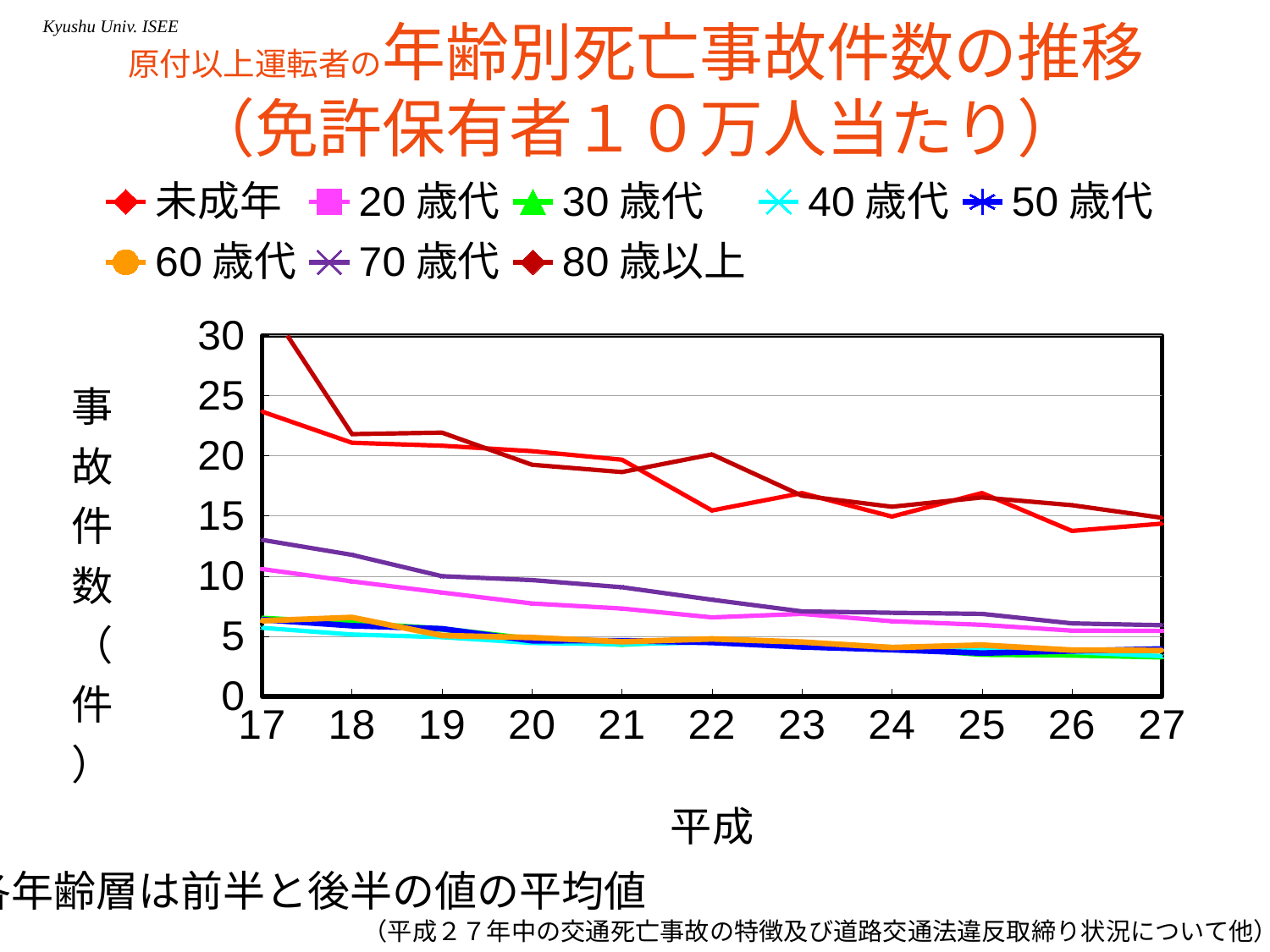

# 原付以上運転者の年齢別死亡事故件数の推移 （免許保有者１０万人当たり）

### Chart

| Category | 未成年 | 20歳代 | 30歳代 | 40歳代 | 50歳代 | 60歳代 | 70歳代 | 80歳以上 |
|---|---|---|---|---|---|---|---|---|
| 17.0 | 23.68102370087605 | 10.58507358895987 | 6.484519798251471 | 5.701165504228449 | 6.380578746658275 | 6.283380426049744 | 13.01446129494174 | 33.21419178437735 |
| 18.0 | 21.08950475560854 | 9.55848239854667 | 6.086178176716341 | 5.145091555932273 | 5.874429428887931 | 6.566093966687792 | 11.76752660128047 | 21.8047694258829 |
| 19.0 | 20.84258908835612 | 8.635269177844803 | 5.594012851182188 | 4.924338154300997 | 5.622665940484975 | 5.05928150411119 | 9.98965217969466 | 21.9299316299503 |
| 20.0 | 20.38925714575781 | 7.722920055619696 | 4.756305425927252 | 4.437412347384699 | 4.623708327084333 | 4.895249658030401 | 9.67120981532652 | 19.25904560998001 |
| 21.0 | 19.68024041807213 | 7.301017532778664 | 4.338416383340434 | 4.332654902525324 | 4.630707057670786 | 4.54165303184217 | 9.07416926978 | 18.65299929486132 |
| 22.0 | 15.45779159077952 | 6.569507183787784 | 4.76280516800727 | 4.49642119051087 | 4.47844135209726 | 4.77647309893067 | 8.035267096617678 | 20.11874771012907 |
| 23.0 | 16.9031225701761 | 6.860224739504728 | 4.171355958394653 | 4.221366232853054 | 4.111561114576948 | 4.514518854883232 | 7.06534140041336 | 16.68996378434851 |
| 24.0 | 14.95080609762877 | 6.247110493115388 | 4.052426594952145 | 3.90363608552547 | 3.876355176350017 | 4.061673358638407 | 6.954075801682363 | 15.76785789263666 |
| 25.0 | 16.90865579068621 | 5.950571030570085 | 3.504678199918245 | 3.921147195162661 | 3.598240402578073 | 4.266955850484411 | 6.857415125536534 | 16.54093261951429 |
| 26.0 | 13.75382275367713 | 5.463134807473476 | 3.444253758604371 | 3.678922433266432 | 3.772513586379199 | 3.848570551686953 | 6.068353869721822 | 15.89860128453334 |
| 27.0 | 14.36192039392696 | 5.436651771809351 | 3.29159827819833 | 3.342869276862987 | 3.946229004172697 | 3.814193050517249 | 5.915781419410034 | 14.85168079854128 |
※各年齢層は前半と後半の値の平均値
（平成２７年中の交通死亡事故の特徴及び道路交通法違反取締り状況について他）